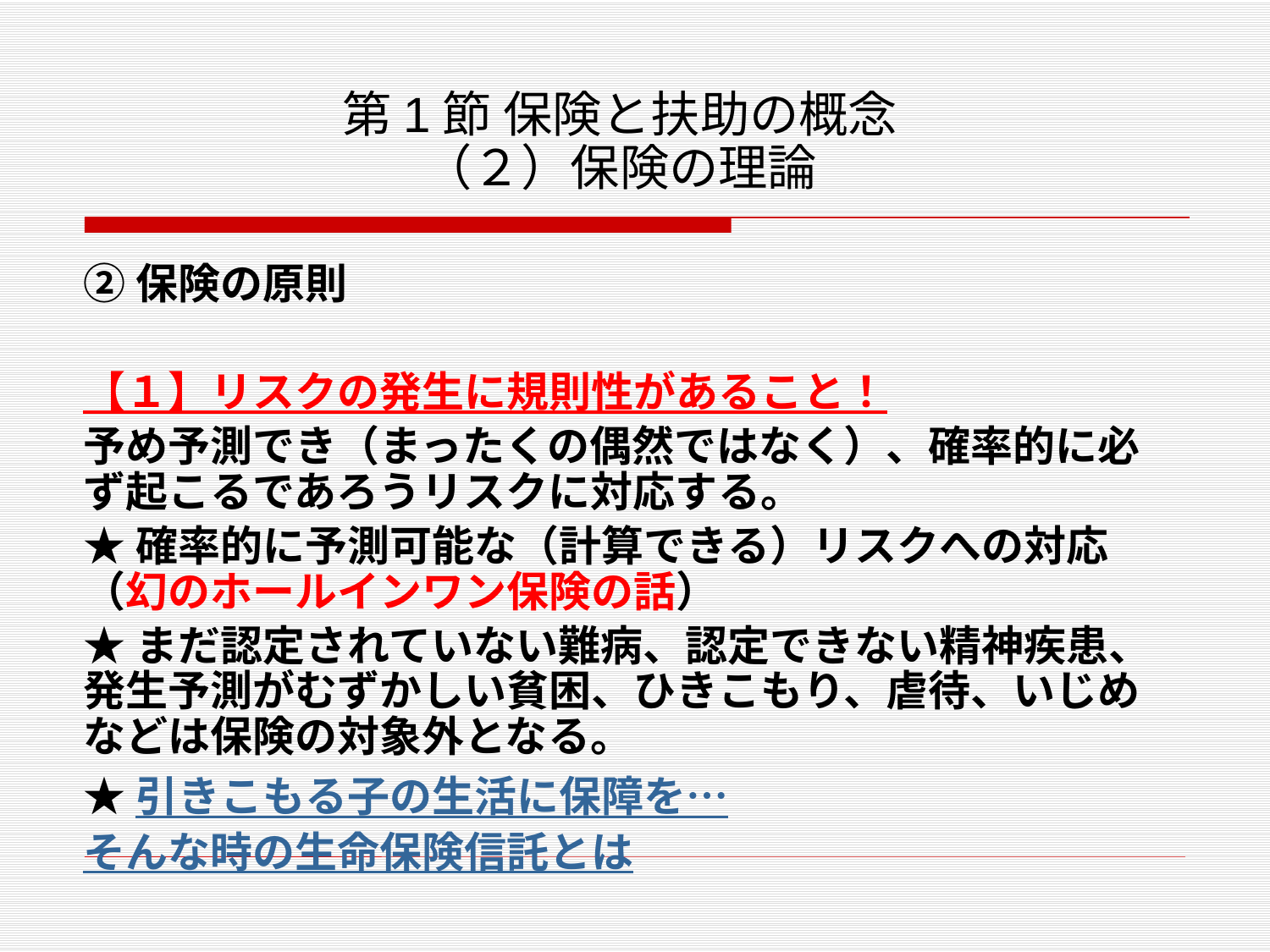

# 第1節 保険と扶助の概念 （２）保険の理論
②保険の原則

【１】リスクの発生に規則性があること！
予め予測でき（まったくの偶然ではなく）、確率的に必ず起こるであろうリスクに対応する。
★確率的に予測可能な（計算できる）リスクへの対応（幻のホールインワン保険の話）
★まだ認定されていない難病、認定できない精神疾患、発生予測がむずかしい貧困、ひきこもり、虐待、いじめなどは保険の対象外となる。
★引きこもる子の生活に保障を…そんな時の生命保険信託とは